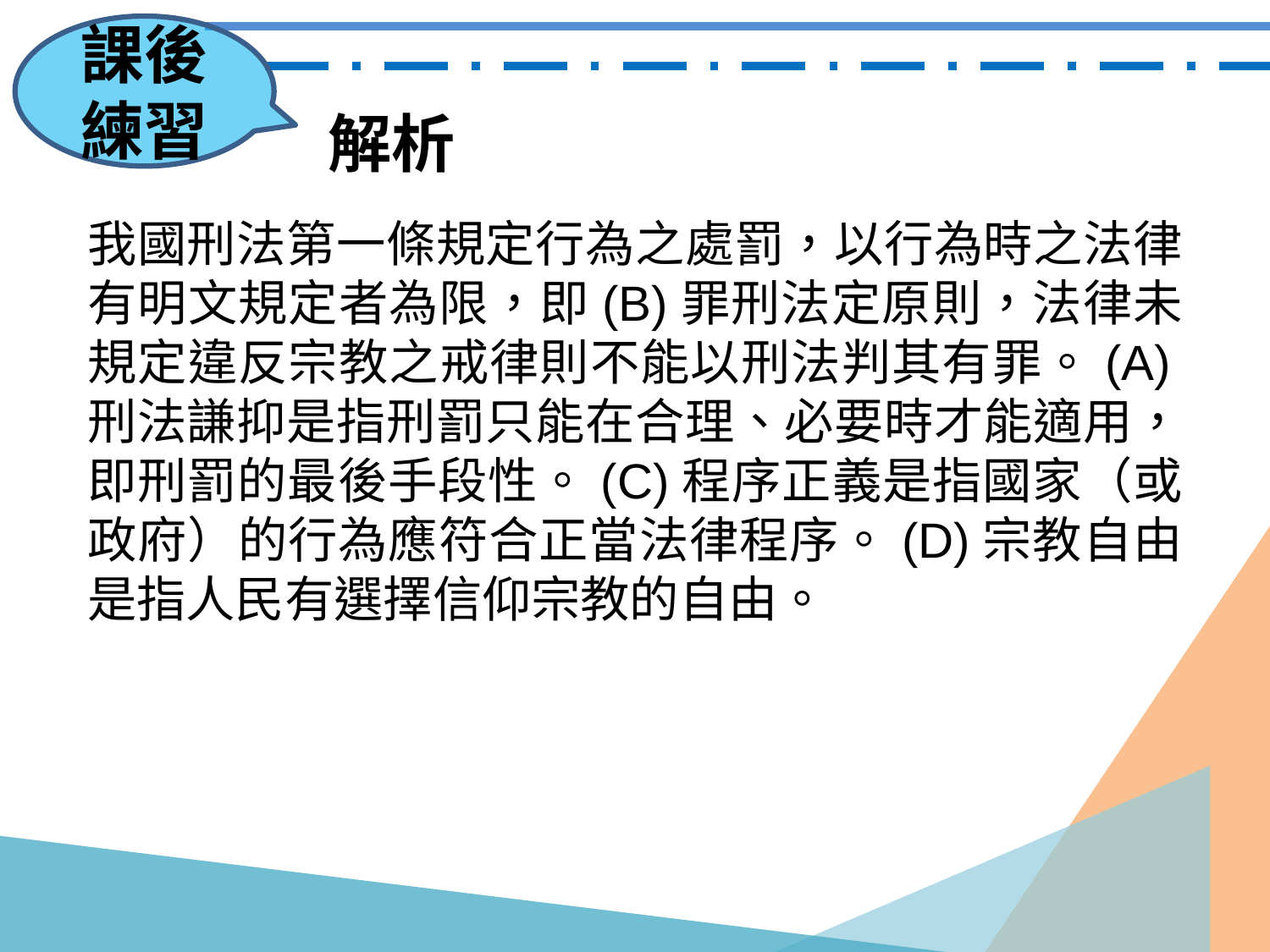

解析
我國刑法第一條規定行為之處罰，以行為時之法律有明文規定者為限，即(B)罪刑法定原則，法律未規定違反宗教之戒律則不能以刑法判其有罪。(A)刑法謙抑是指刑罰只能在合理、必要時才能適用，即刑罰的最後手段性。(C)程序正義是指國家（或政府）的行為應符合正當法律程序。(D)宗教自由是指人民有選擇信仰宗教的自由。